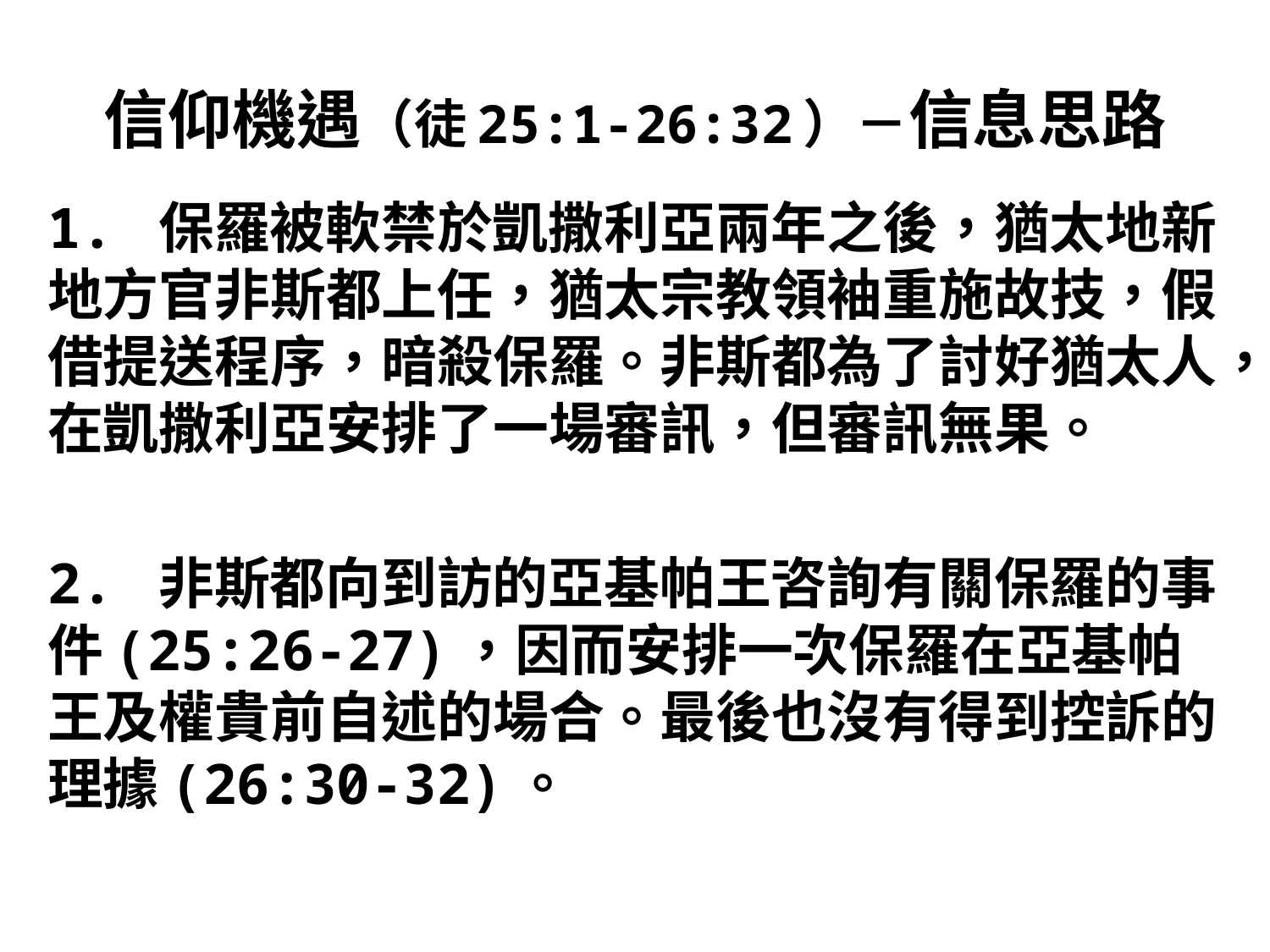

# 信仰機遇（徒25:1-26:32）－信息思路
1. 保羅被軟禁於凱撒利亞兩年之後，猶太地新地方官非斯都上任，猶太宗教領袖重施故技，假借提送程序，暗殺保羅。非斯都為了討好猶太人，在凱撒利亞安排了一場審訊，但審訊無果。

2. 非斯都向到訪的亞基帕王咨詢有關保羅的事件(25:26-27)，因而安排一次保羅在亞基帕王及權貴前自述的場合。最後也沒有得到控訴的理據(26:30-32)。